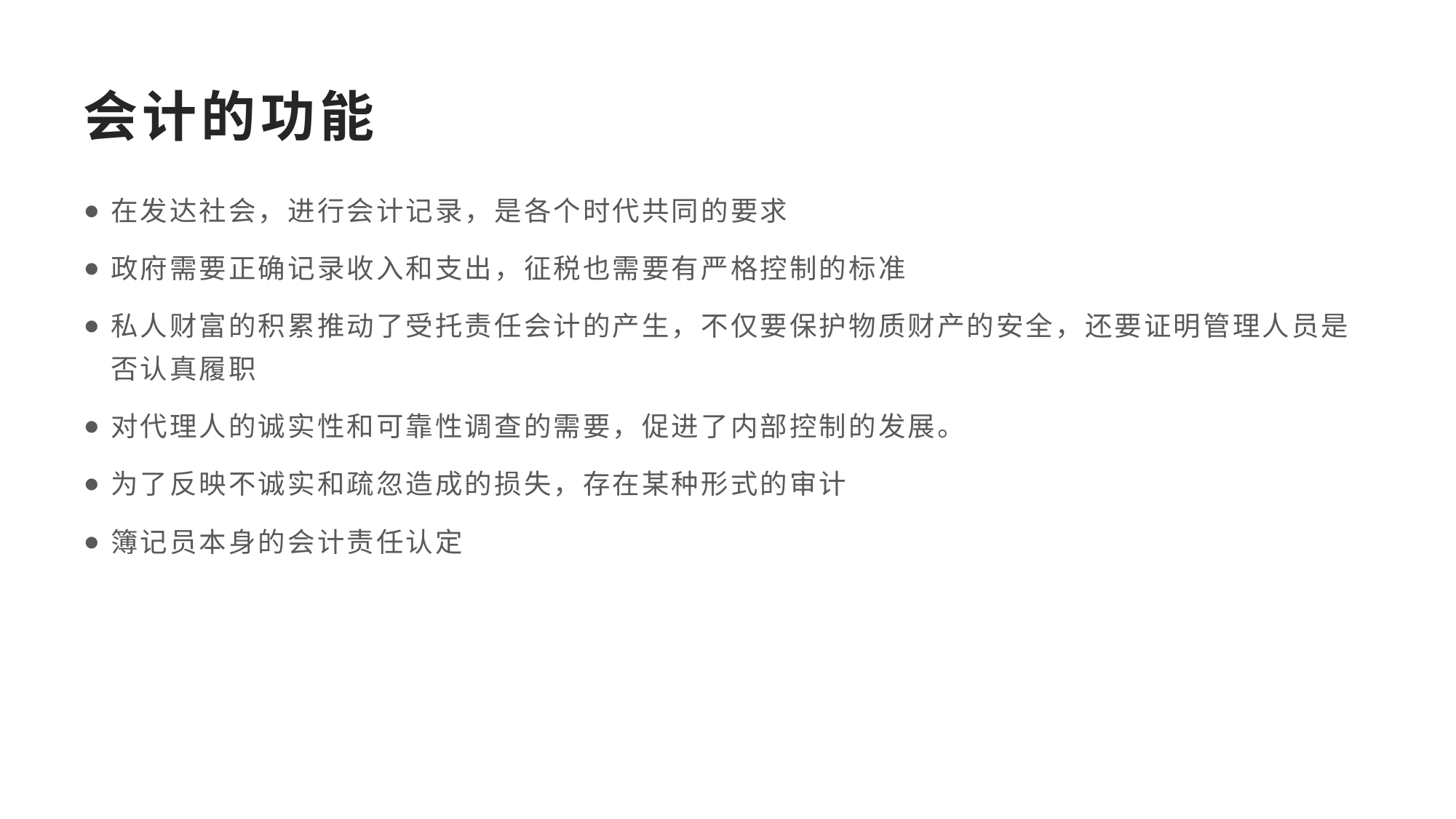

# 会计的功能
在发达社会，进行会计记录，是各个时代共同的要求
政府需要正确记录收入和支出，征税也需要有严格控制的标准
私人财富的积累推动了受托责任会计的产生，不仅要保护物质财产的安全，还要证明管理人员是否认真履职
对代理人的诚实性和可靠性调查的需要，促进了内部控制的发展。
为了反映不诚实和疏忽造成的损失，存在某种形式的审计
簿记员本身的会计责任认定